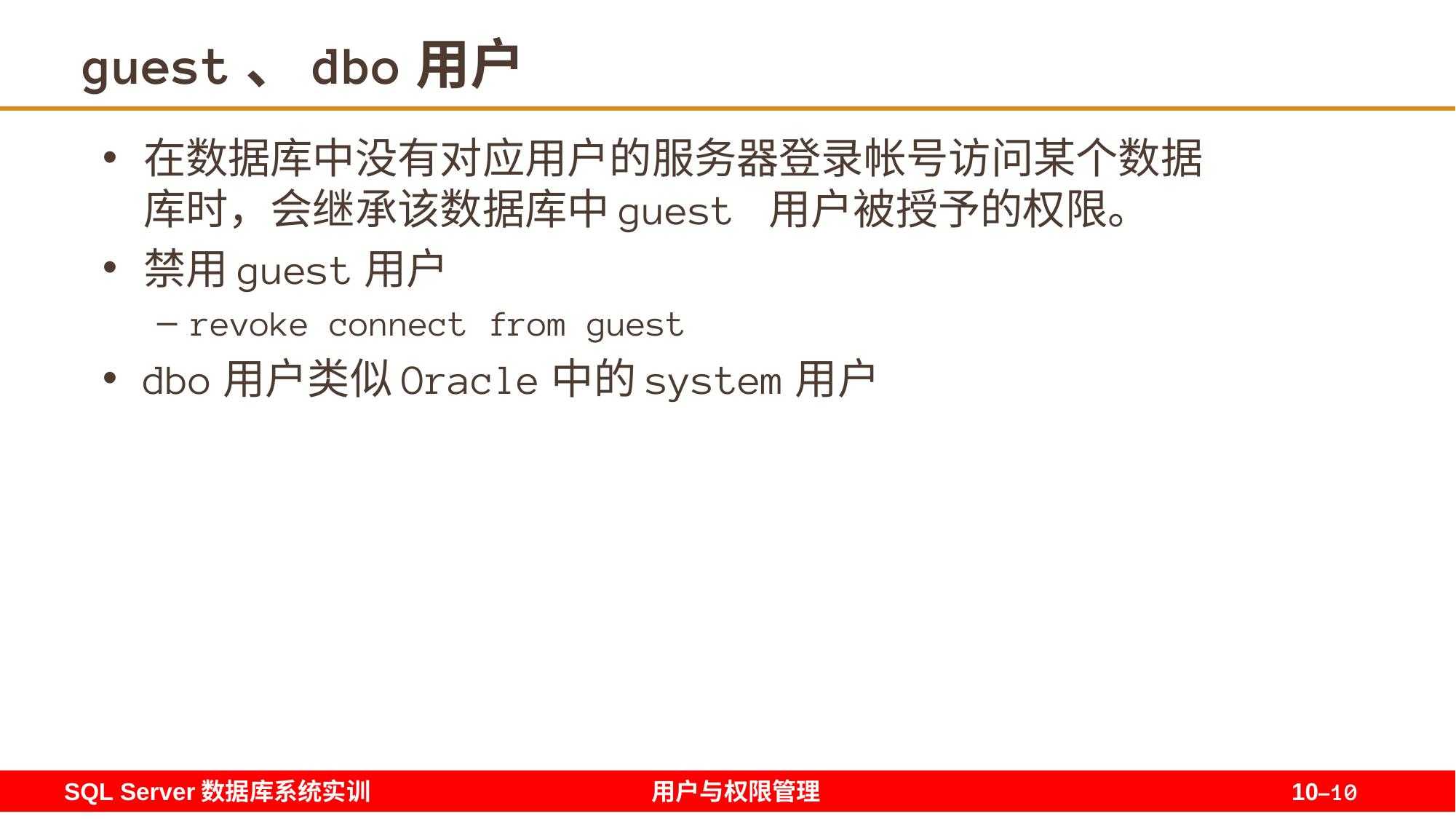

10
# guest、dbo用户
在数据库中没有对应用户的服务器登录帐号访问某个数据库时，会继承该数据库中guest 用户被授予的权限。
禁用guest用户
revoke connect from guest
dbo用户类似Oracle中的system用户